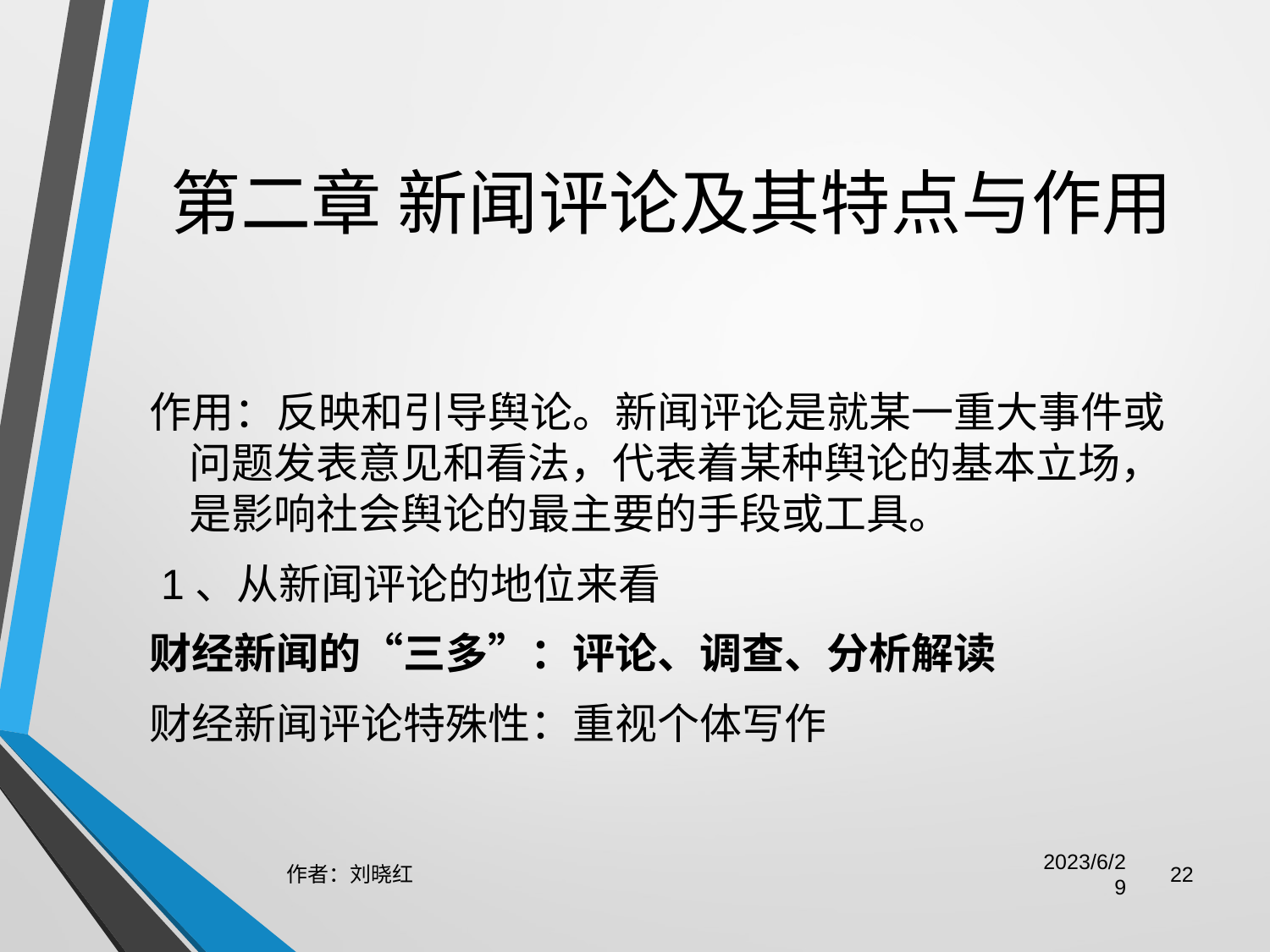

# 第二章 新闻评论及其特点与作用
作用：反映和引导舆论。新闻评论是就某一重大事件或问题发表意见和看法，代表着某种舆论的基本立场，是影响社会舆论的最主要的手段或工具。
 1、从新闻评论的地位来看
财经新闻的“三多”：评论、调查、分析解读
财经新闻评论特殊性：重视个体写作

作者：刘晓红
2023/6/29
22